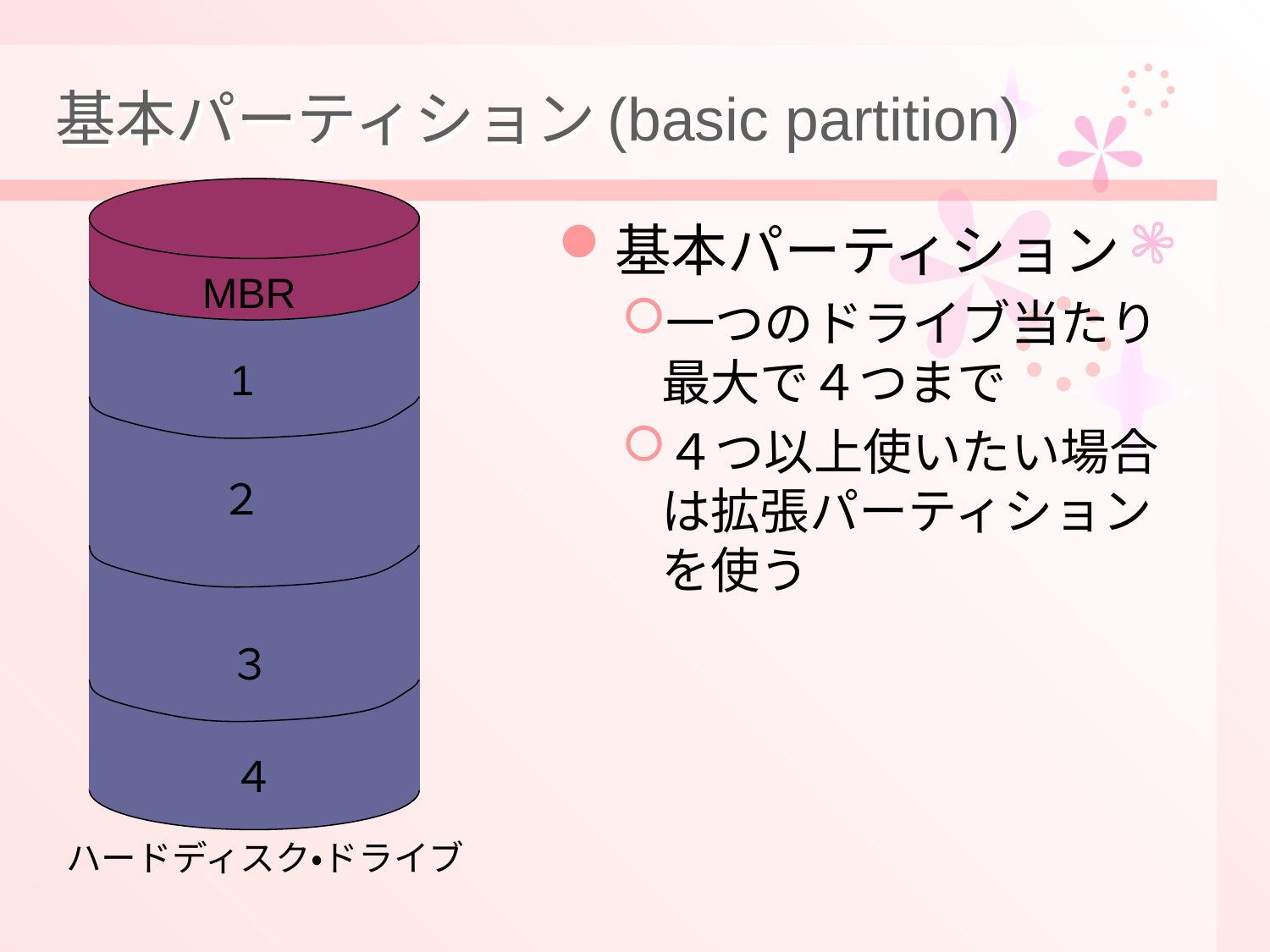

# 基本パーティション(basic partition)

MBR
1

２

３

　４

ハードディスク・ドライブ
基本パーティション
一つのドライブ当たり最大で４つまで
４つ以上使いたい場合は拡張パーティションを使う